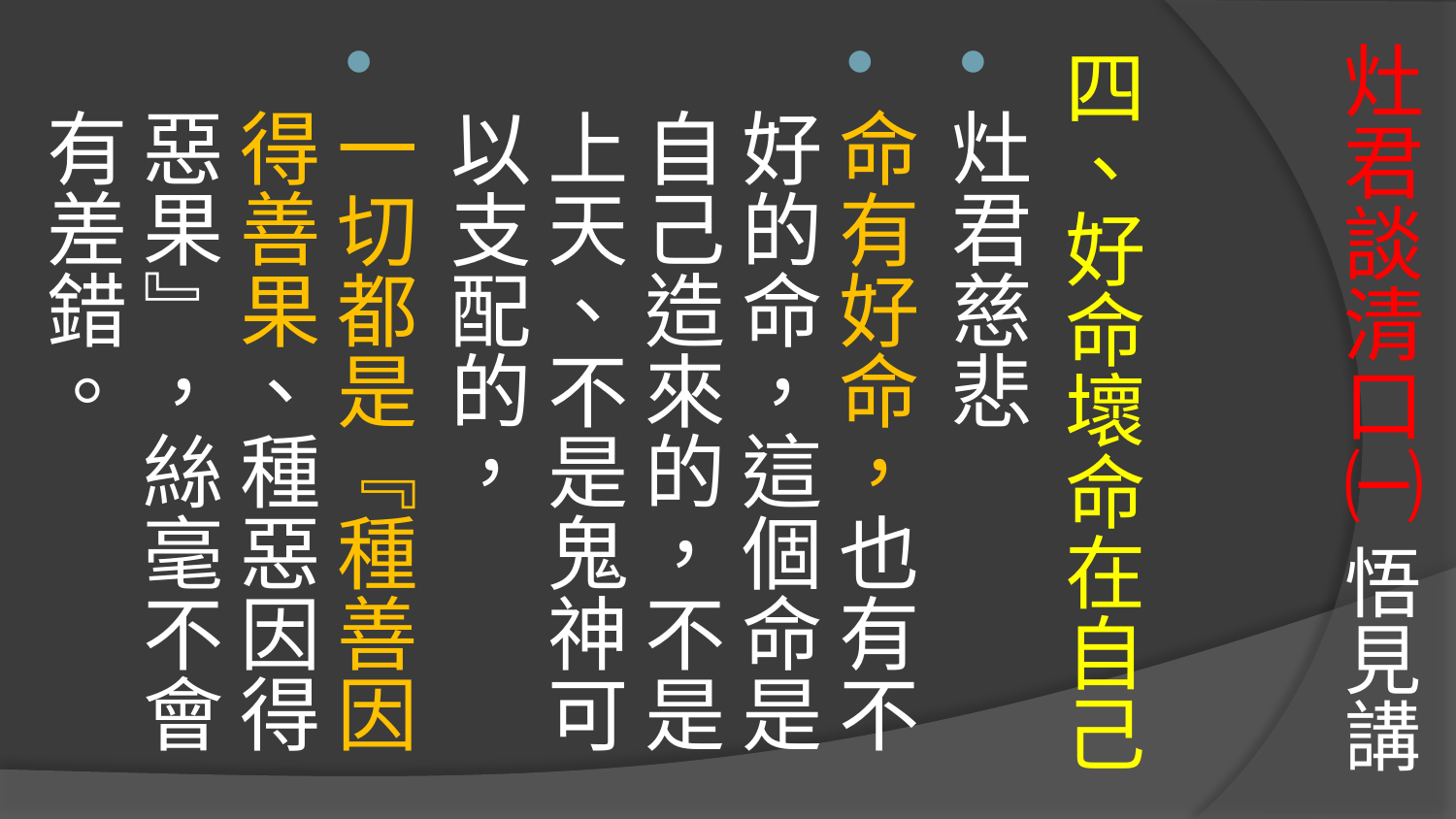

# 灶君談清口㈠ 悟見講
四、好命壞命在自己
灶君慈悲
命有好命，也有不好的命，這個命是自己造來的，不是上天、不是鬼神可以支配的，
一切都是『種善因得善果、種惡因得惡果』，絲毫不會有差錯。